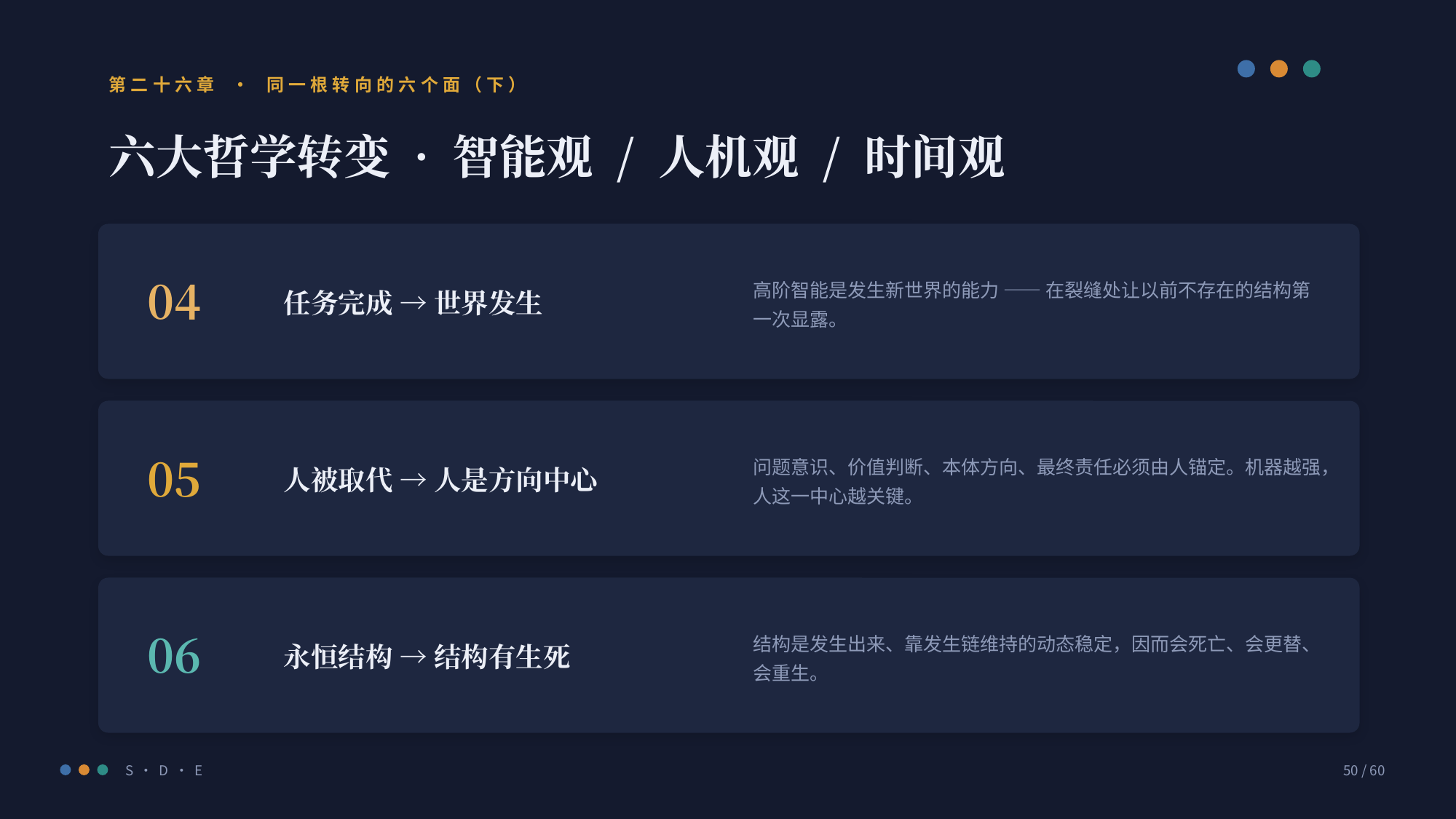

第二十六章 · 同一根转向的六个面（下）
六大哲学转变 · 智能观 / 人机观 / 时间观

04
任务完成 → 世界发生
高阶智能是发生新世界的能力 —— 在裂缝处让以前不存在的结构第一次显露。

05
人被取代 → 人是方向中心
问题意识、价值判断、本体方向、最终责任必须由人锚定。机器越强，人这一中心越关键。

06
永恒结构 → 结构有生死
结构是发生出来、靠发生链维持的动态稳定，因而会死亡、会更替、会重生。
S · D · E
50 / 60